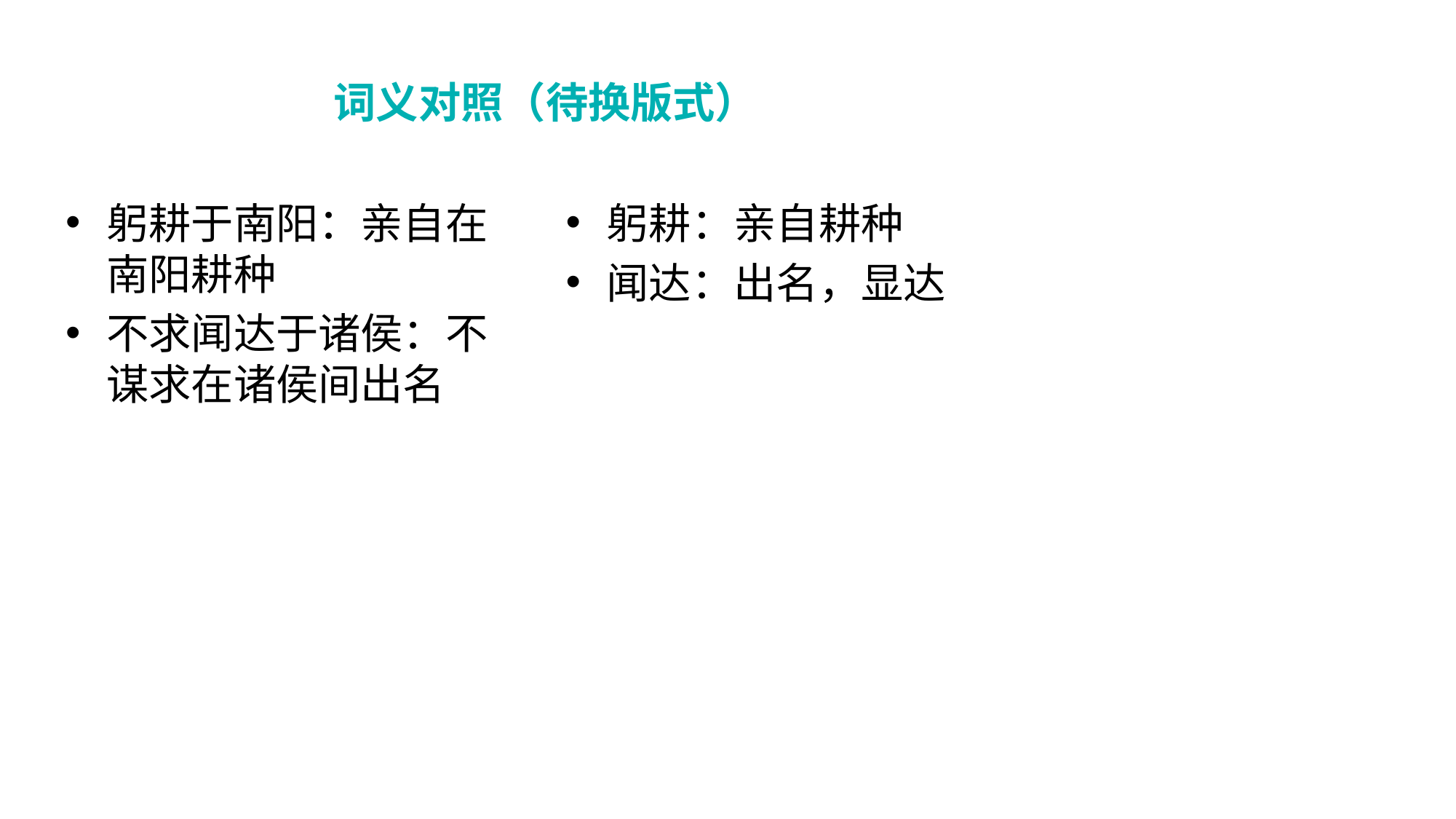

# 词义对照（待换版式）
躬耕于南阳：亲自在南阳耕种
不求闻达于诸侯：不谋求在诸侯间出名
躬耕：亲自耕种
闻达：出名，显达